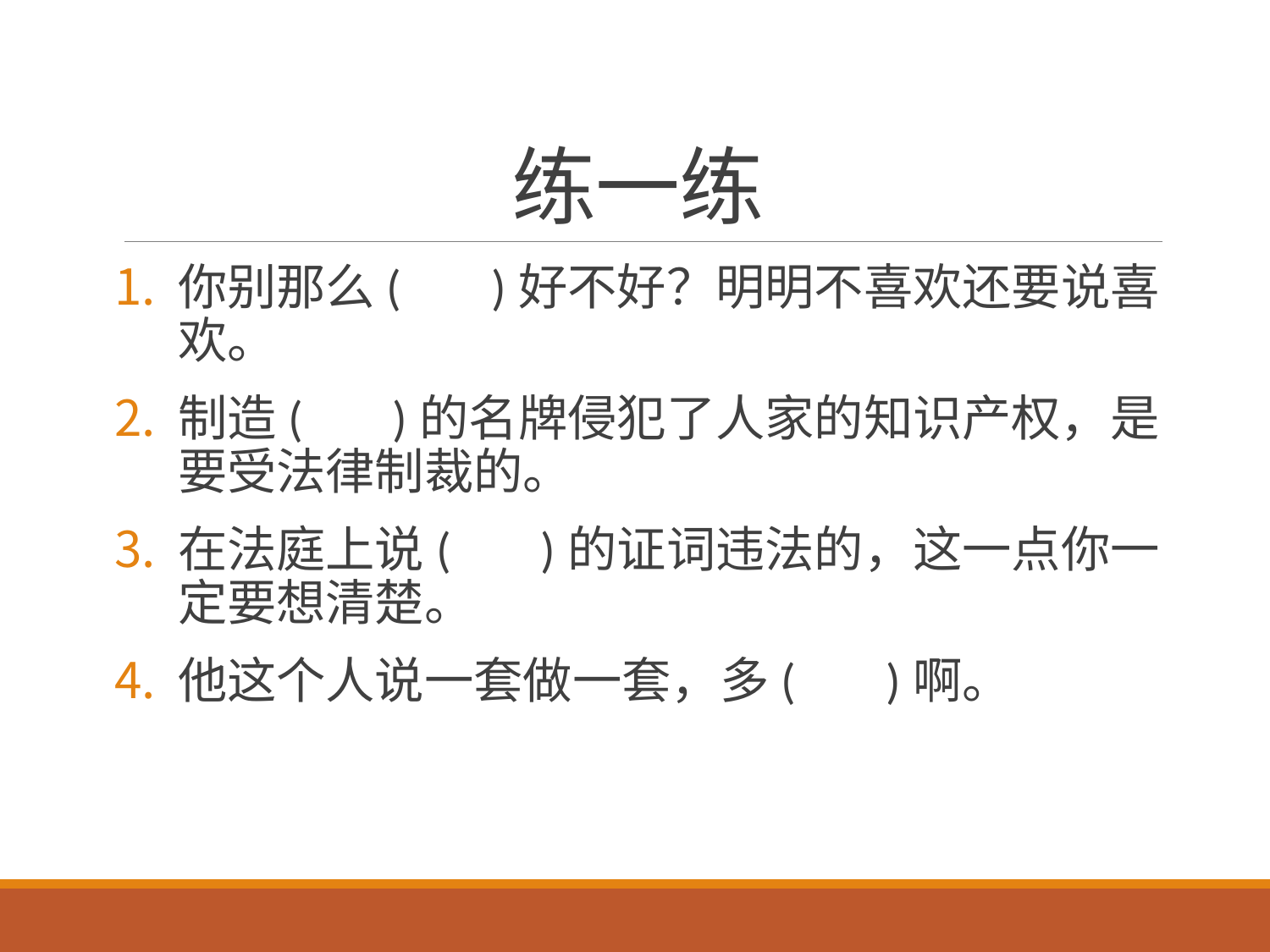

# 练一练
你别那么(        )好不好？明明不喜欢还要说喜欢。
制造(        )的名牌侵犯了人家的知识产权，是要受法律制裁的。
在法庭上说(        )的证词违法的，这一点你一定要想清楚。
他这个人说一套做一套，多(        )啊。